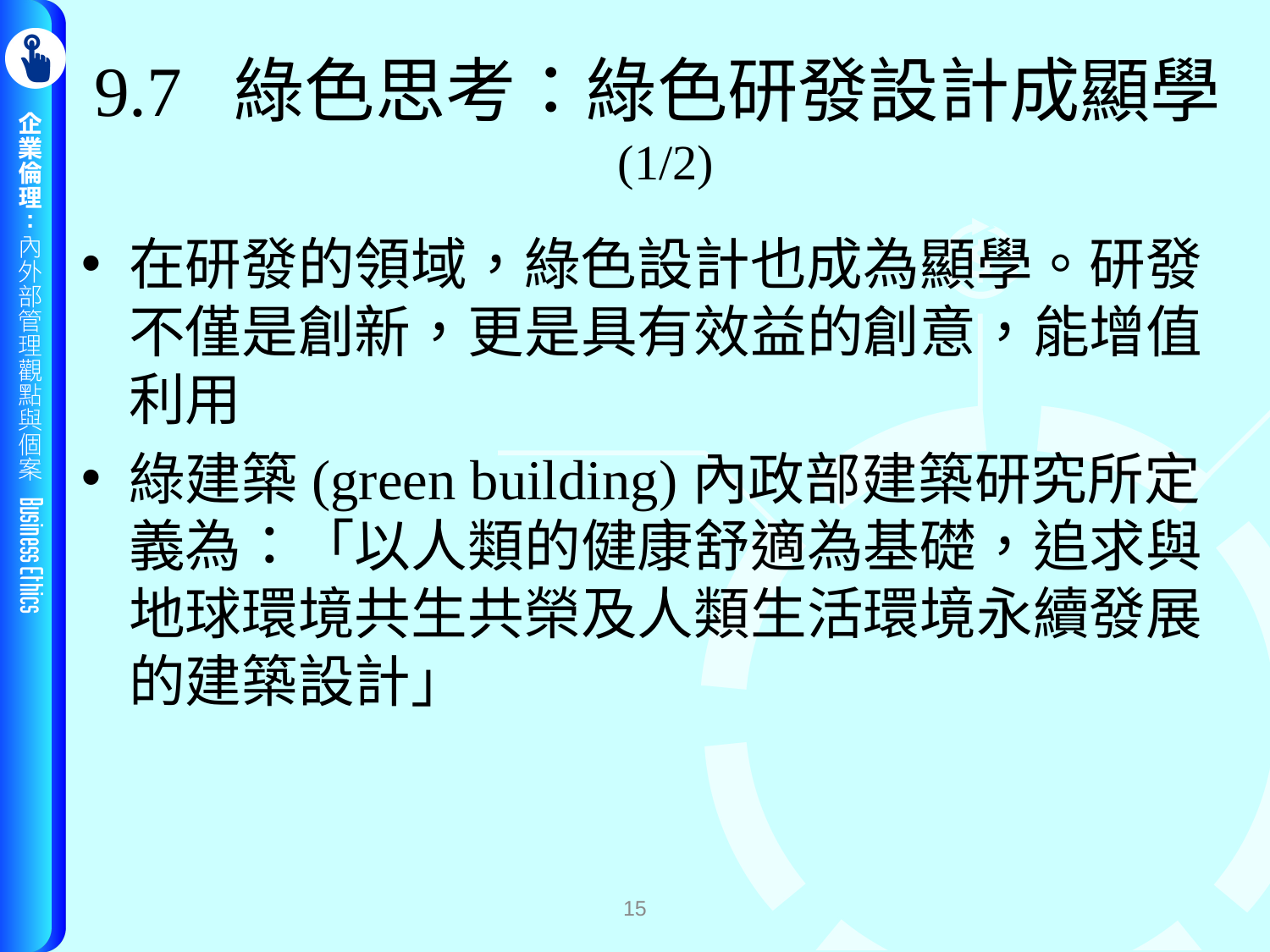

# 9.7  綠色思考：綠色研發設計成顯學(1/2)
在研發的領域，綠色設計也成為顯學。研發不僅是創新，更是具有效益的創意，能增值利用
綠建築(green building)內政部建築研究所定義為：「以人類的健康舒適為基礎，追求與地球環境共生共榮及人類生活環境永續發展的建築設計」
15